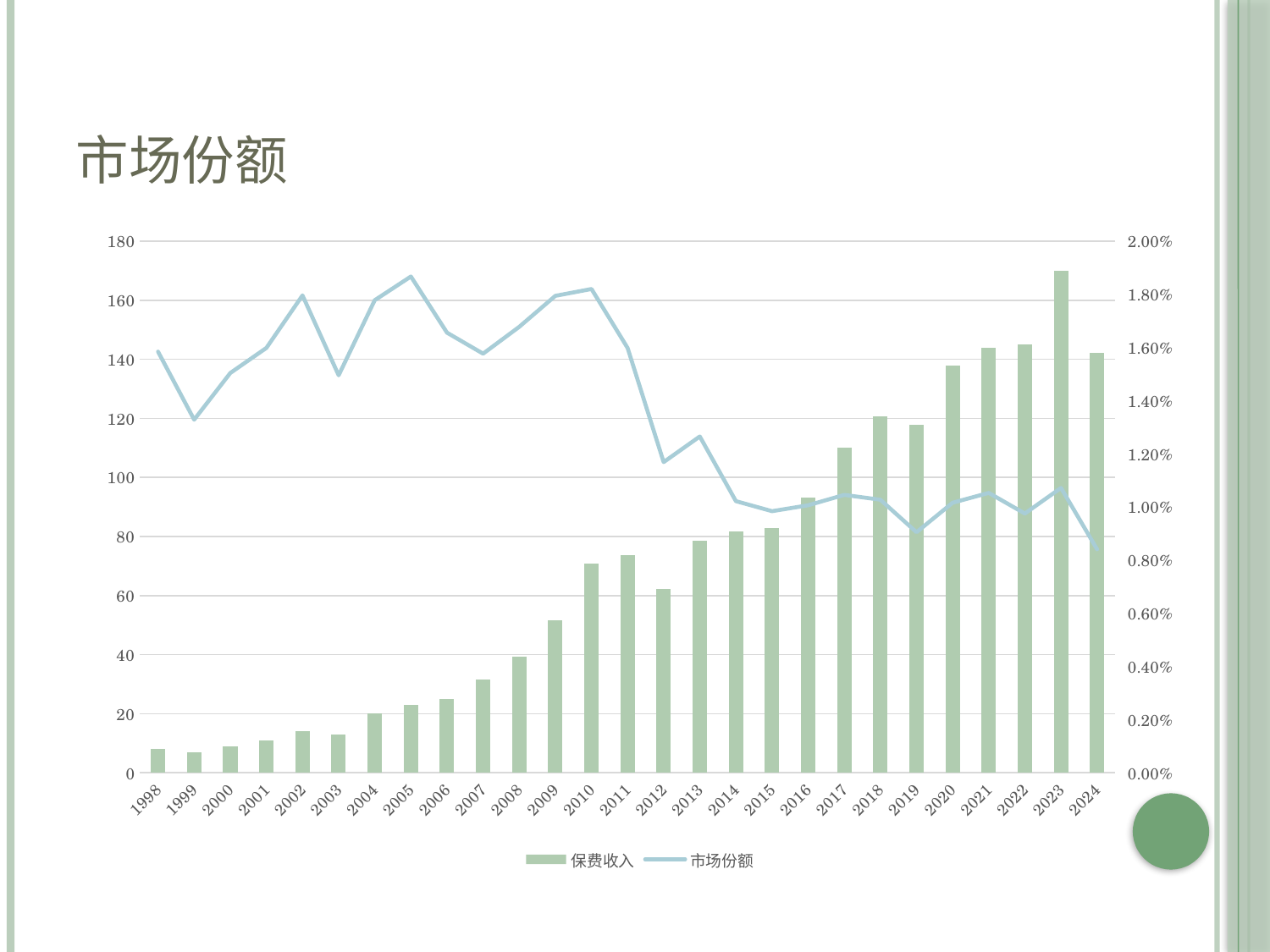

# 市场份额

### Chart

| Category | 保费收入 | 市场份额 |
|---|---|---|
| 1998 | 8.0 | 0.0158415841584158 |
| 1999 | 7.0 | 0.0132827324478178 |
| 2000 | 9.0 | 0.0150401069518717 |
| 2001 | 11.0 | 0.015982796698826 |
| 2002 | 14.0 | 0.0179600005131429 |
| 2003 | 13.0 | 0.0149527790815345 |
| 2004 | 20.0 | 0.0177777777777778 |
| 2005 | 23.0 | 0.018670195062951 |
| 2006 | 25.0 | 0.0165558528250907 |
| 2007 | 31.5 | 0.0157675808526507 |
| 2008 | 39.2 | 0.016775723132096 |
| 2009 | 51.6 | 0.0179426461230323 |
| 2010 | 70.9 | 0.0181998336601945 |
| 2011 | 73.8 | 0.0159815670597815 |
| 2012 | 62.3 | 0.011686516236379 |
| 2013 | 78.6 | 0.0126524002536919 |
| 2014 | 81.7 | 0.0102189251491876 |
| 2015 | 82.9 | 0.0098417484833735 |
| 2016 | 93.24 | 0.0100628767912762 |
| 2017 | 110.2 | 0.0104540193902138 |
| 2018 | 120.75 | 0.01027161291969 |
| 2019 | 117.8 | 0.00905019091446878 |
| 2020 | 138.0 | 0.0101590106007067 |
| 2021 | 144.0 | 0.0105293945598128 |
| 2022 | 145.0 | 0.00975314454832851 |
| 2023 | 170.06 | 0.0107171666246534 |
| 2024 | 142.1 | 0.00840480274442539 |